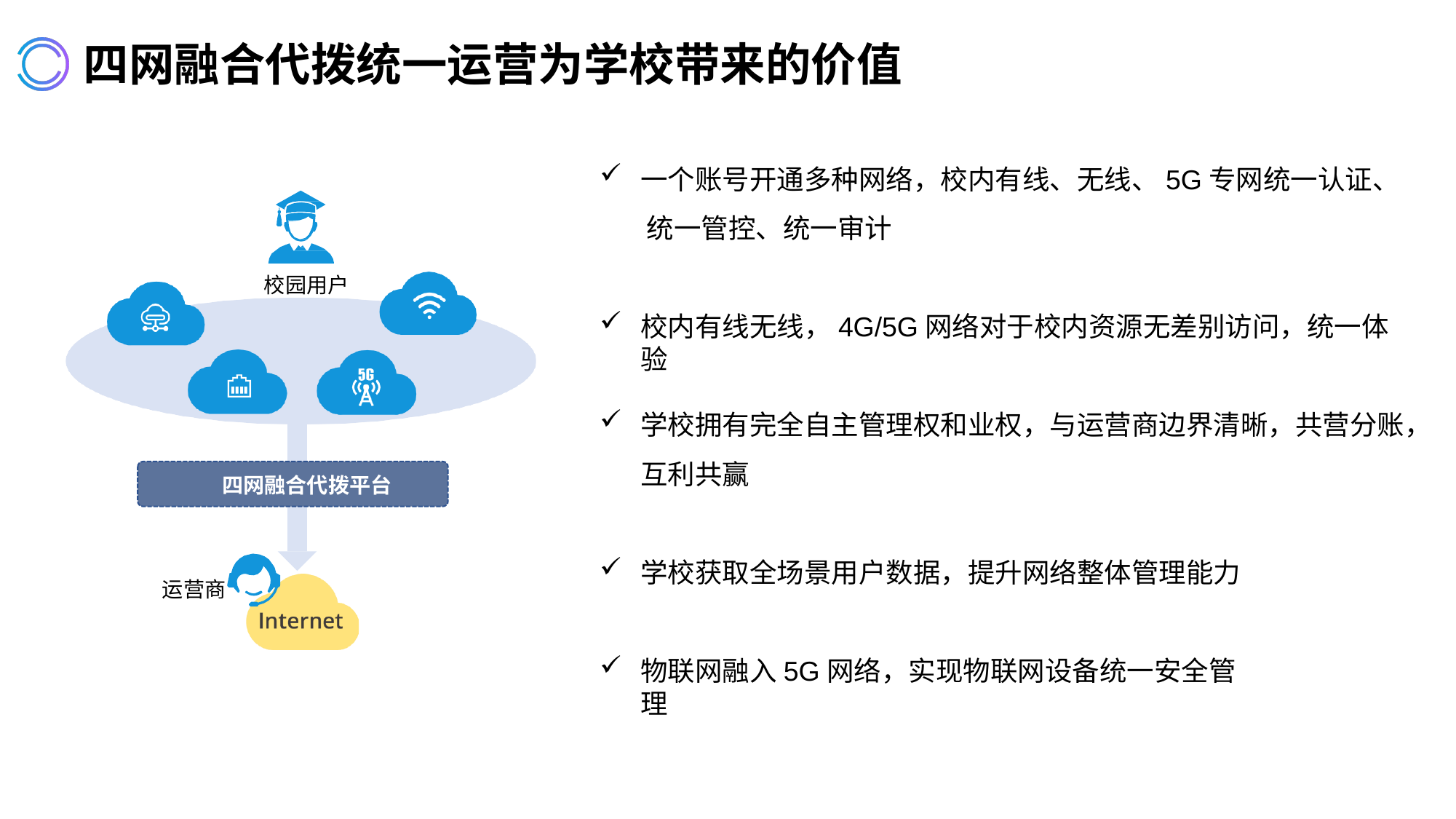

# 四网融合代拨统一运营为学校带来的价值
一个账号开通多种网络，校内有线、无线、5G专网统一认证、 统一管控、统一审计

校园用户

校内有线无线，4G/5G网络对于校内资源无差别访问，统一体验
学校拥有完全自主管理权和业权，与运营商边界清晰，共营分账， 互利共赢

四网融合代拨平台

学校获取全场景用户数据，提升网络整体管理能力

运营商
物联网融入5G网络，实现物联网设备统一安全管理